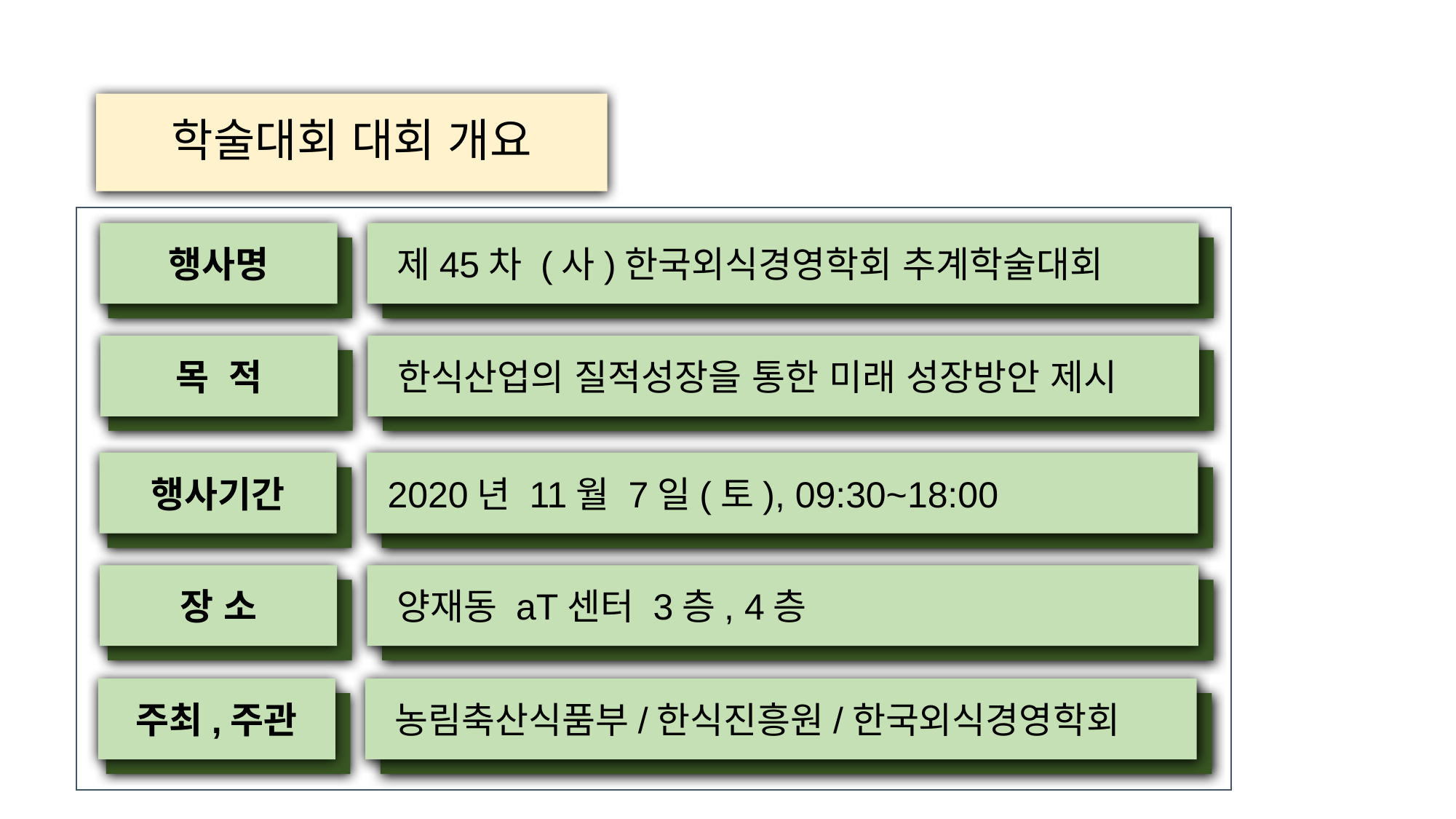

# 학술대회 대회 개요

행사명
 제45차 (사)한국외식경영학회 추계학술대회

목  적
 한식산업의 질적성장을 통한 미래 성장방안 제시

행사기간
 2020년 11월 7일(토), 09:30~18:00

장 소
 양재동 aT센터 3층, 4층

주최,주관
 농림축산식품부/한식진흥원/한국외식경영학회